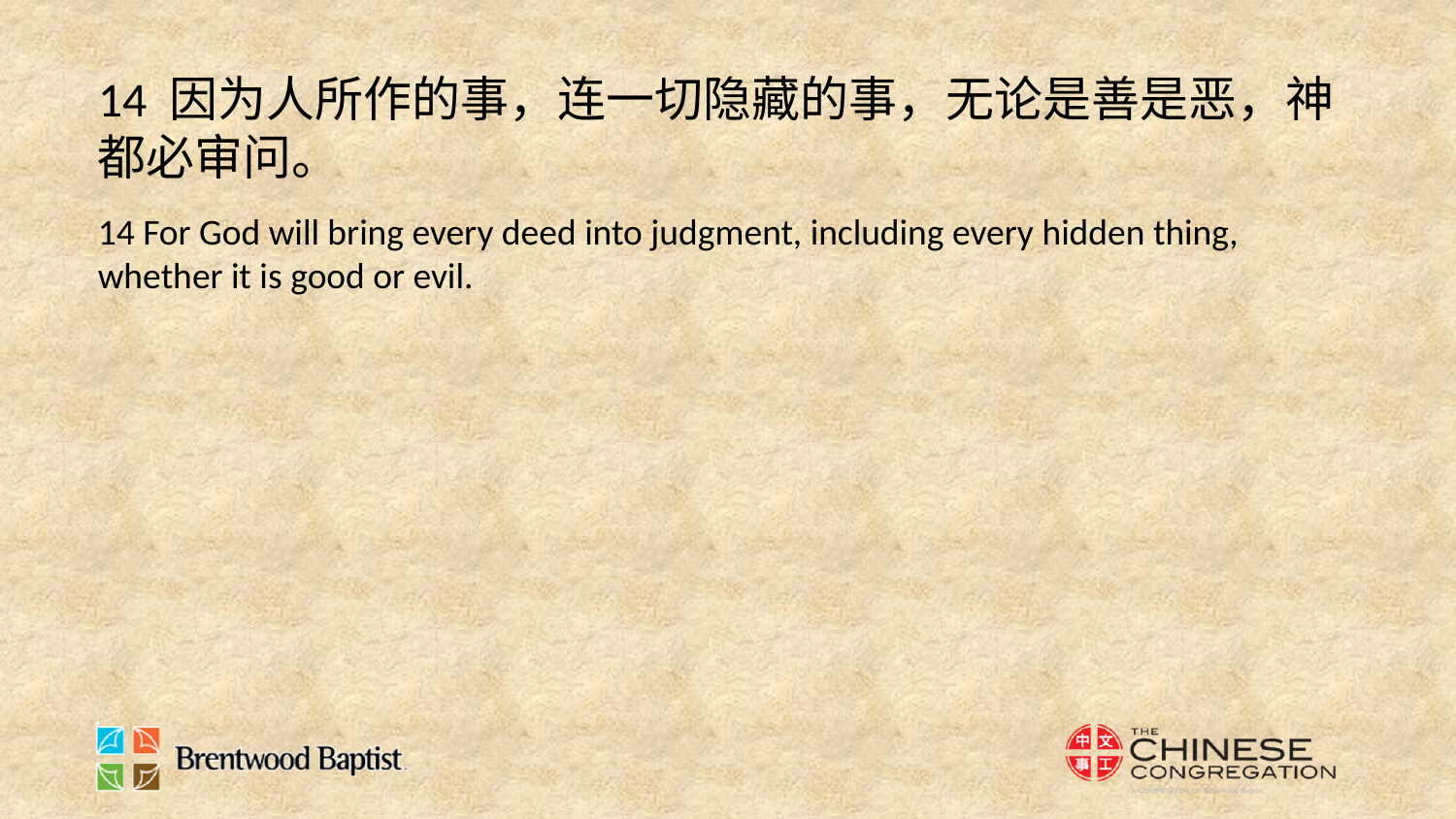

14 因为人所作的事，连一切隐藏的事，无论是善是恶，神都必审问。

14 For God will bring every deed into judgment, including every hidden thing, whether it is good or evil.